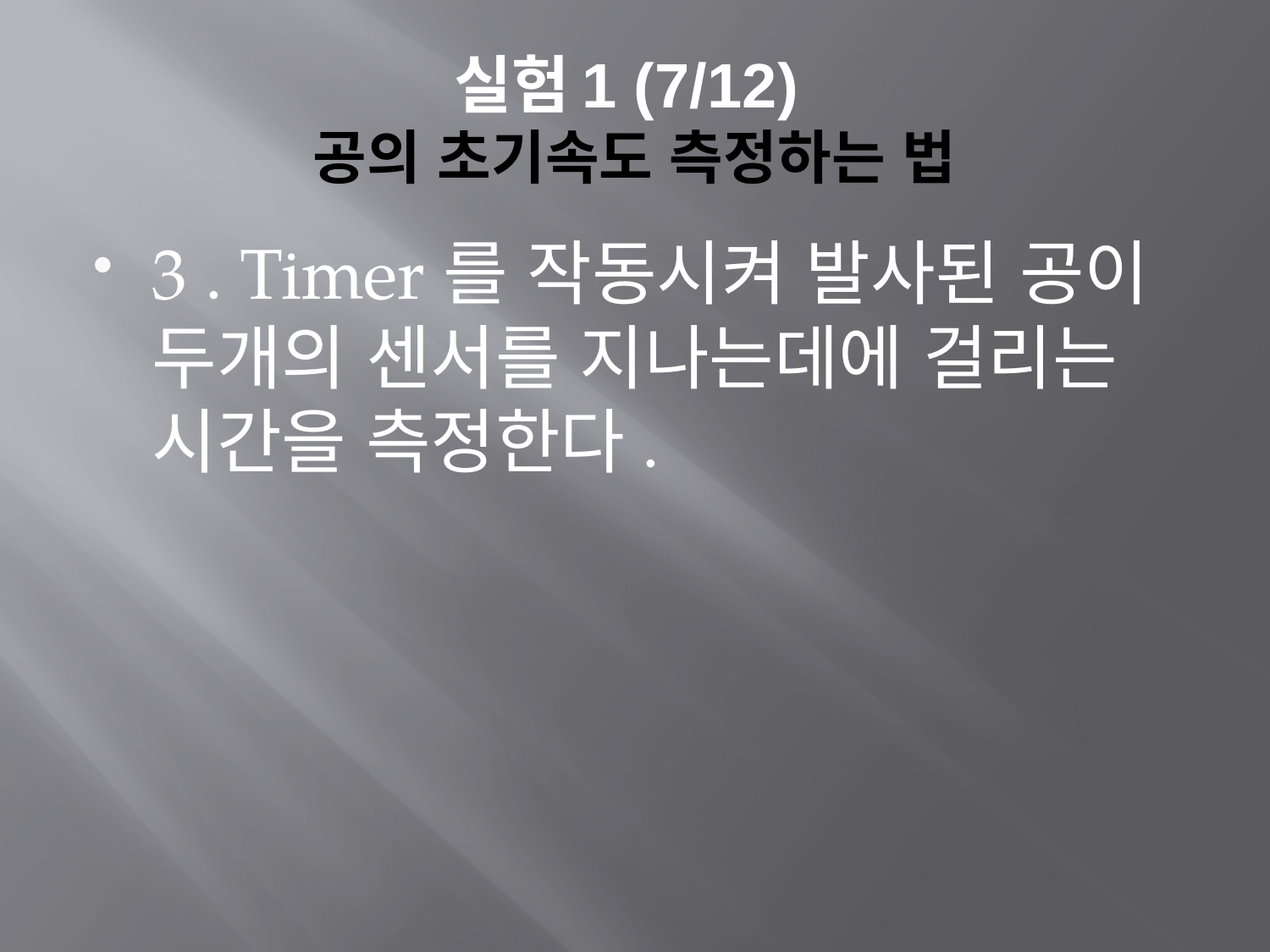

# 실험1 (7/12) 공의 초기속도 측정하는 법
3 . Timer를 작동시켜 발사된 공이 두개의 센서를 지나는데에 걸리는 시간을 측정한다.